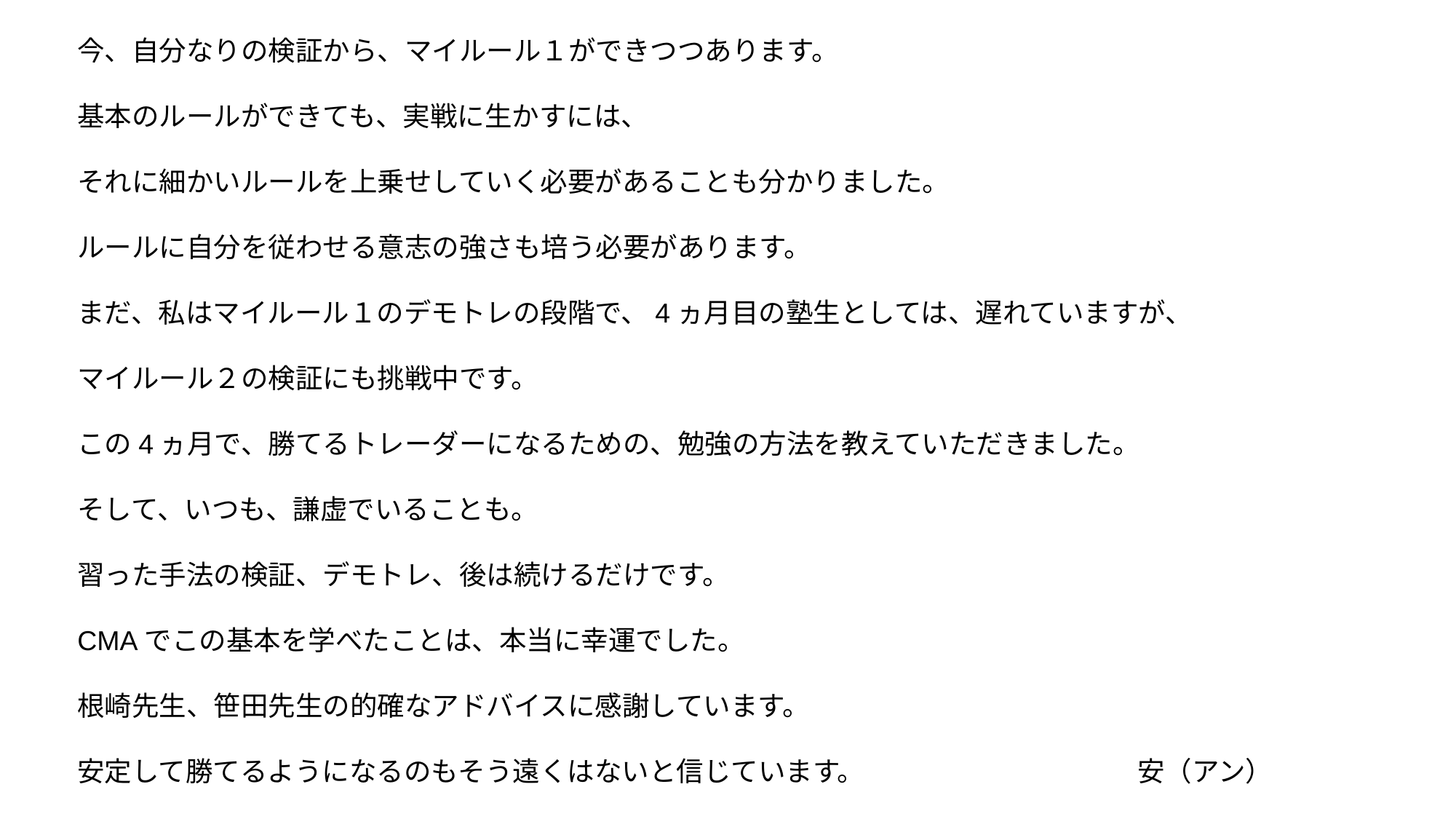

今、自分なりの検証から、マイルール１ができつつあります。

基本のルールができても、実戦に生かすには、

それに細かいルールを上乗せしていく必要があることも分かりました。

ルールに自分を従わせる意志の強さも培う必要があります。

まだ、私はマイルール１のデモトレの段階で、4ヵ月目の塾生としては、遅れていますが、

マイルール２の検証にも挑戦中です。

この4ヵ月で、勝てるトレーダーになるための、勉強の方法を教えていただきました。

そして、いつも、謙虚でいることも。

習った手法の検証、デモトレ、後は続けるだけです。

CMAでこの基本を学べたことは、本当に幸運でした。

根崎先生、笹田先生の的確なアドバイスに感謝しています。

安定して勝てるようになるのもそう遠くはないと信じています。　　　　　　　　　　安（アン）